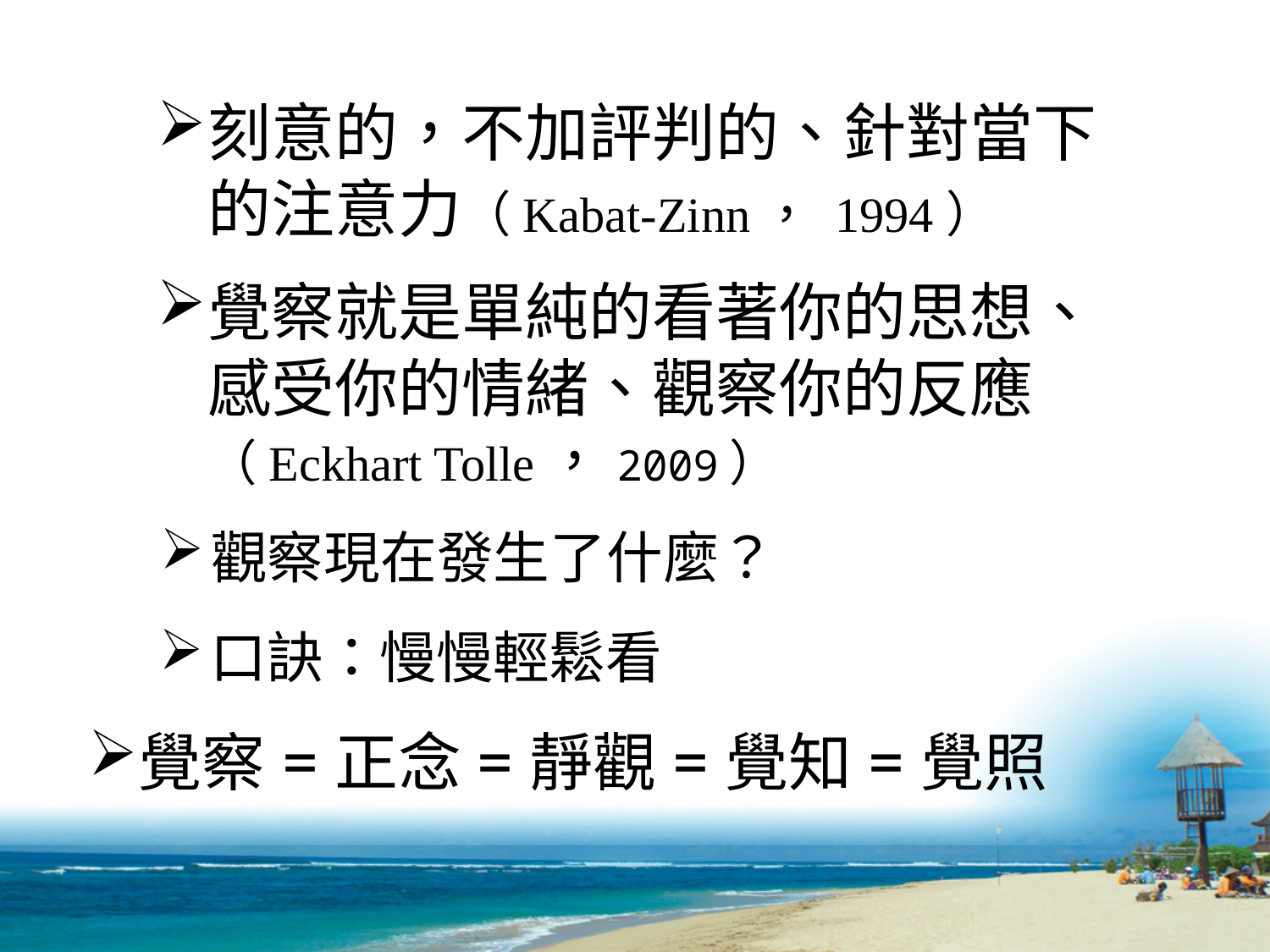

刻意的，不加評判的、針對當下的注意力（Kabat-Zinn， 1994）
覺察就是單純的看著你的思想、感受你的情緒、觀察你的反應（Eckhart Tolle，2009 ）
觀察現在發生了什麼？
口訣：慢慢輕鬆看
覺察=正念=靜觀=覺知=覺照